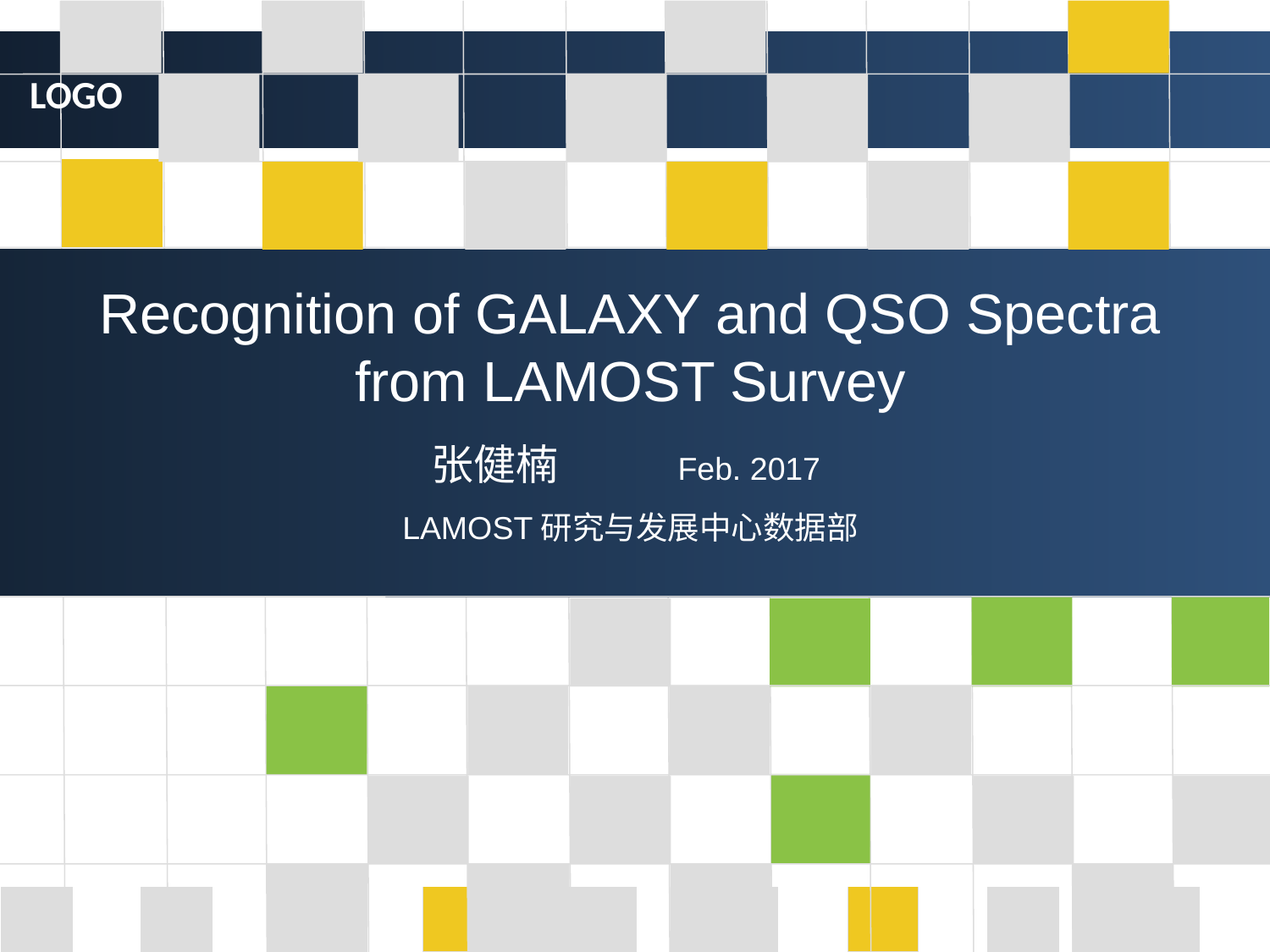

Recognition of GALAXY and QSO Spectra from LAMOST Survey
张健楠            Feb. 2017
LAMOST研究与发展中心数据部